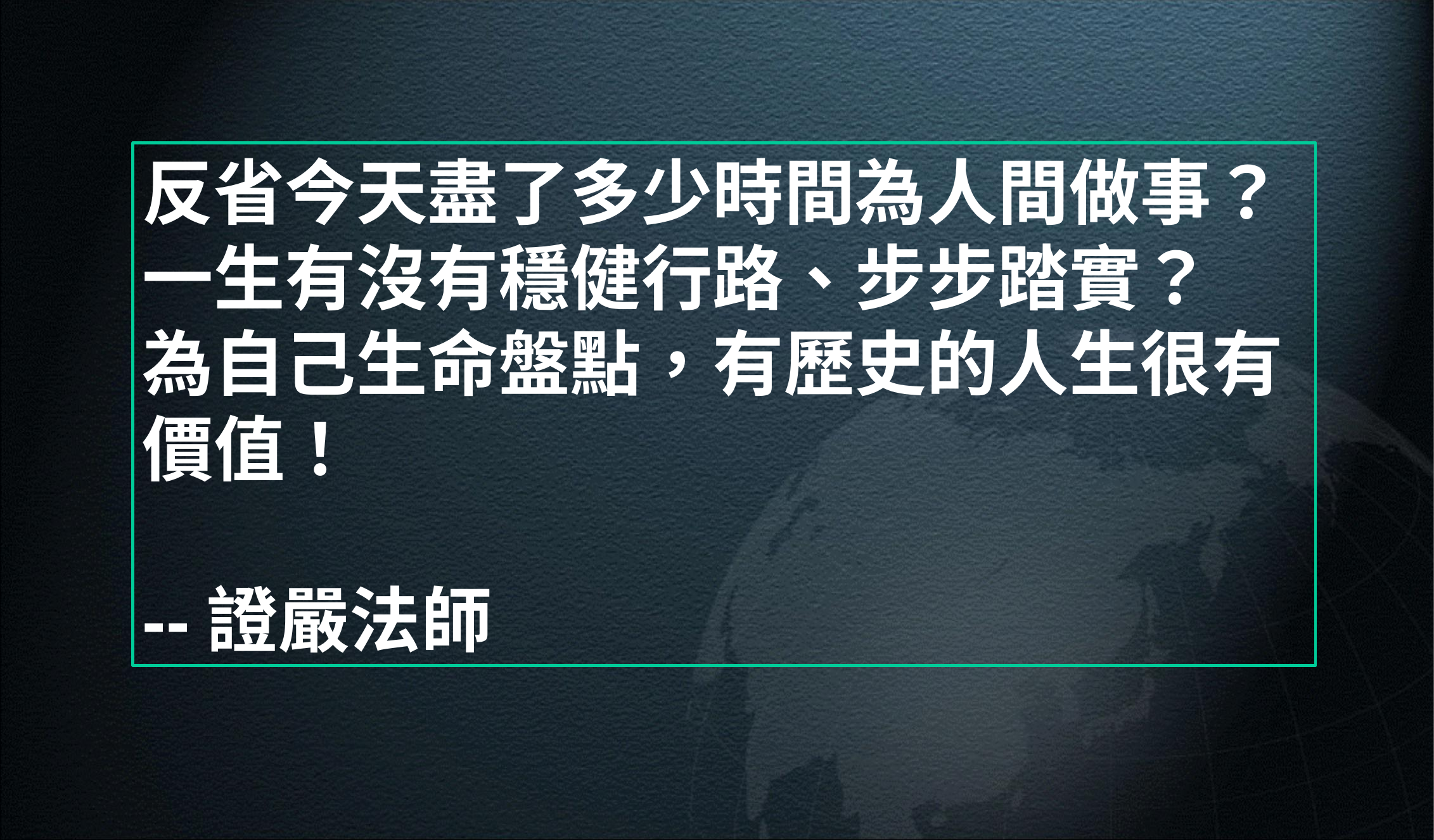

反省今天盡了多少時間為人間做事？
一生有沒有穩健行路、步步踏實？
為自己生命盤點，有歷史的人生很有價值！

--證嚴法師